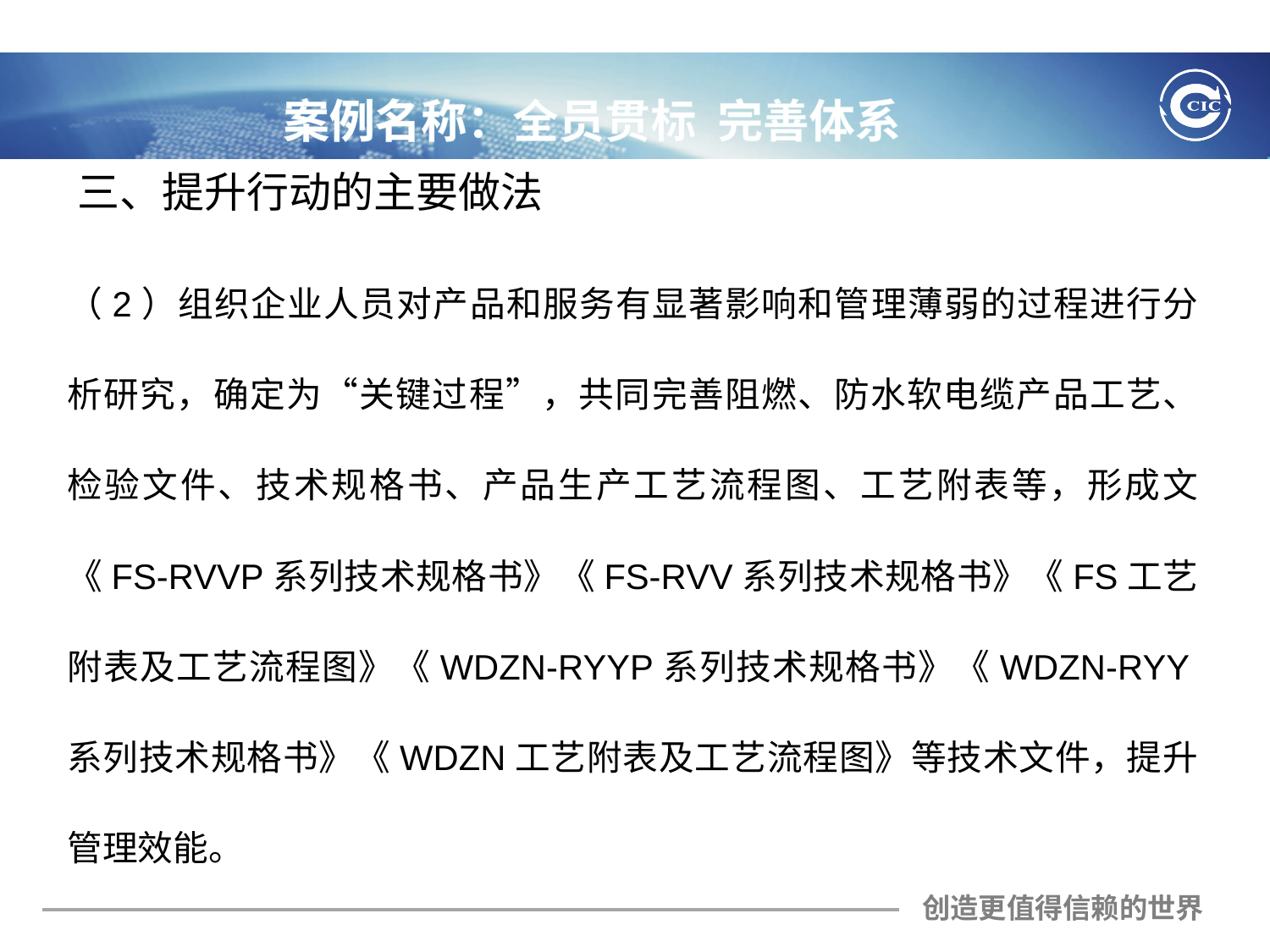

案例名称：全员贯标  完善体系
三、提升行动的主要做法
（2）组织企业人员对产品和服务有显著影响和管理薄弱的过程进行分析研究，确定为“关键过程”，共同完善阻燃、防水软电缆产品工艺、检验文件、技术规格书、产品生产工艺流程图、工艺附表等，形成文《FS-RVVP系列技术规格书》《FS-RVV系列技术规格书》《FS工艺附表及工艺流程图》《WDZN-RYYP系列技术规格书》《WDZN-RYY系列技术规格书》《WDZN工艺附表及工艺流程图》等技术文件，提升管理效能。